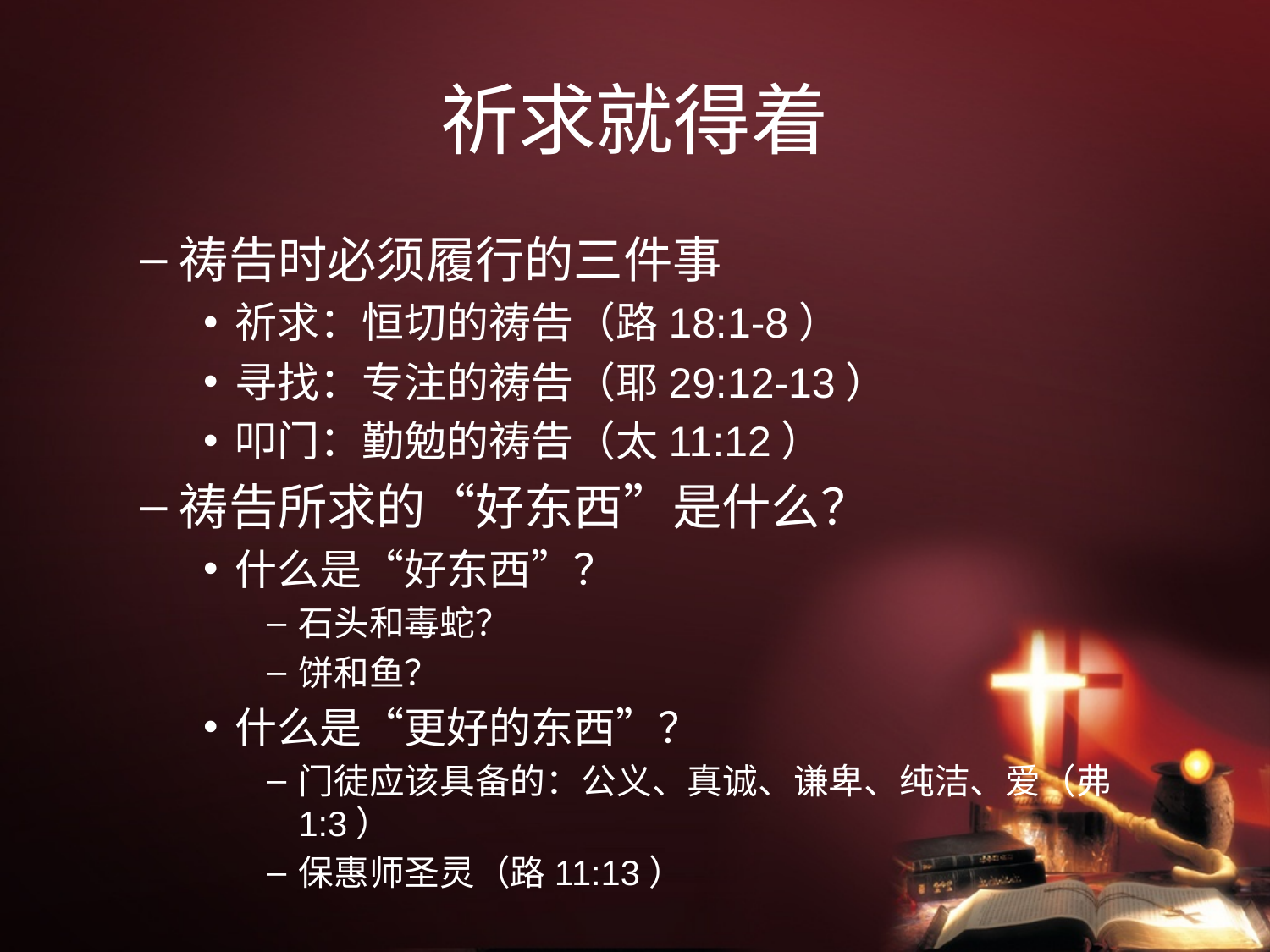

# 祈求就得着
祷告时必须履行的三件事
祈求：恒切的祷告（路18:1-8）
寻找：专注的祷告（耶29:12-13）
叩门：勤勉的祷告（太11:12）
祷告所求的“好东西”是什么？
什么是“好东西”？
石头和毒蛇？
饼和鱼？
什么是“更好的东西”？
门徒应该具备的：公义、真诚、谦卑、纯洁、爱（弗1:3）
保惠师圣灵（路11:13）